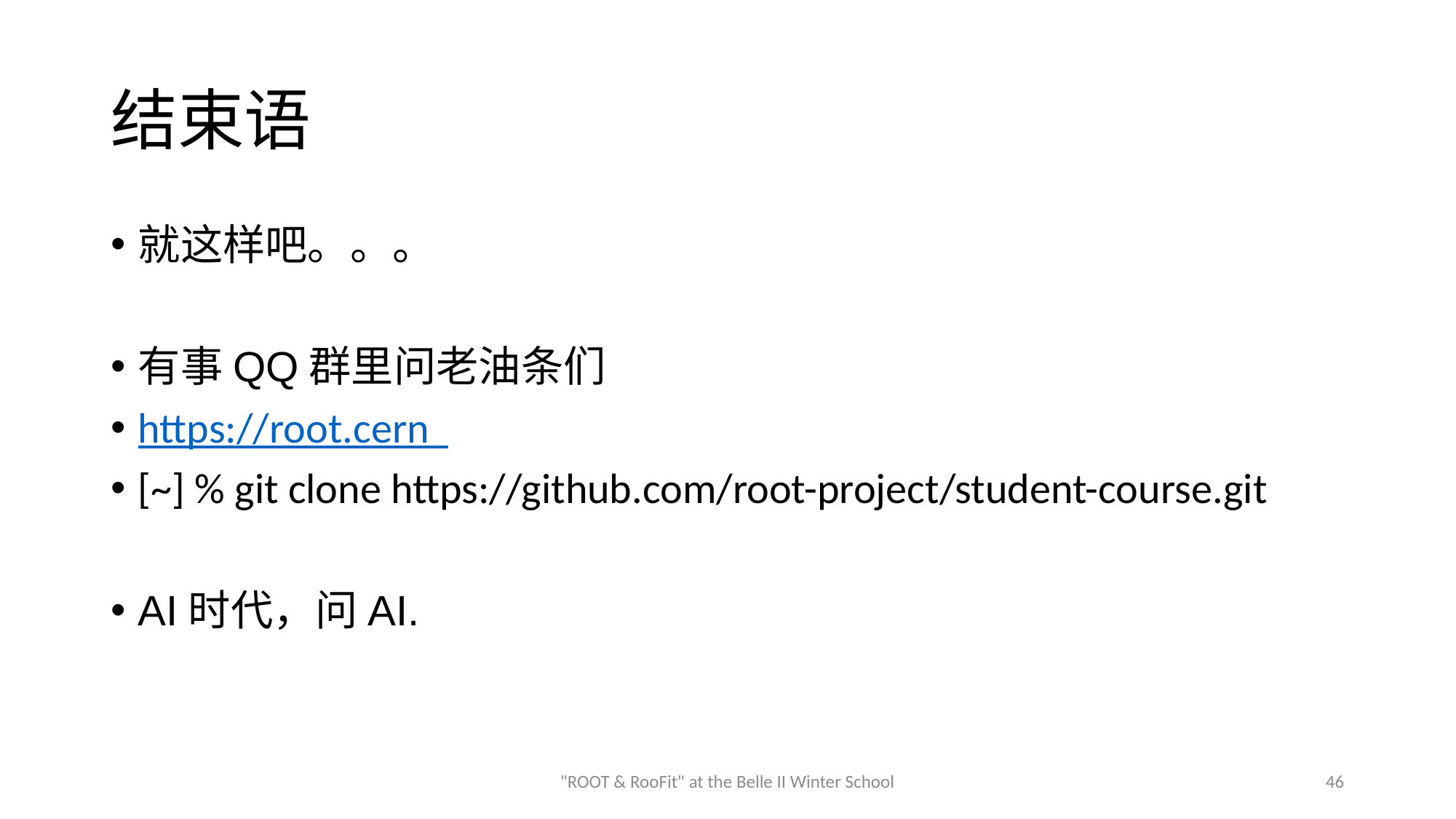

# 结束语
就这样吧。。。

有事QQ群里问老油条们
https://root.cern
[~] % git clone https://github.com/root-project/student-course.git

AI时代，问AI.

"ROOT & RooFit" at the Belle II Winter School
46